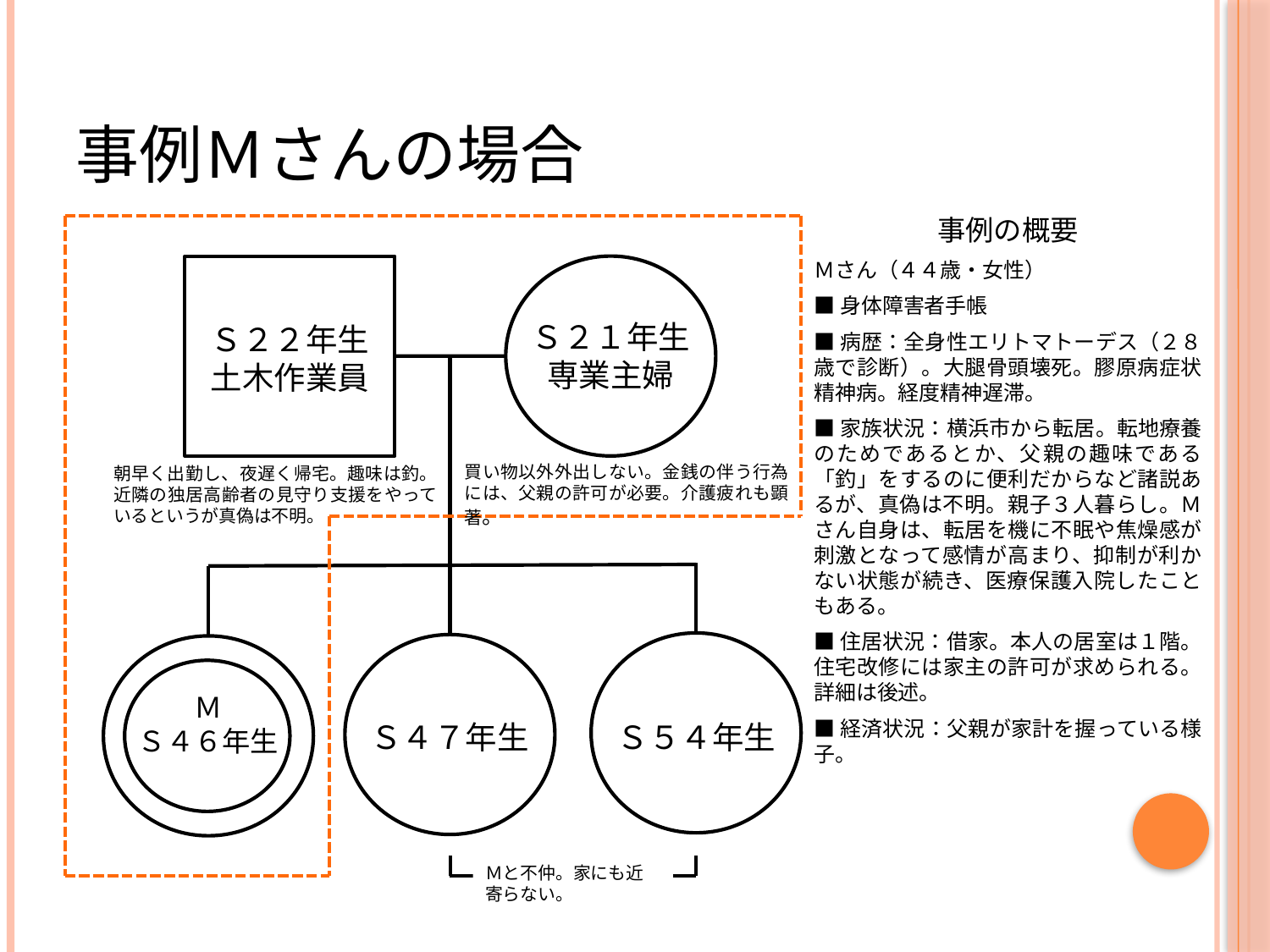

# 事例Ｍさんの場合
事例の概要
Ｍさん（４４歳・女性）
■身体障害者手帳
■病歴：全身性エリトマトーデス（２８歳で診断）。大腿骨頭壊死。膠原病症状精神病。経度精神遅滞。
■家族状況：横浜市から転居。転地療養のためであるとか、父親の趣味である「釣」をするのに便利だからなど諸説あるが、真偽は不明。親子３人暮らし。Ｍさん自身は、転居を機に不眠や焦燥感が刺激となって感情が高まり、抑制が利かない状態が続き、医療保護入院したこともある。
■住居状況：借家。本人の居室は１階。住宅改修には家主の許可が求められる。詳細は後述。
■経済状況：父親が家計を握っている様子。

Ｓ２１年生
専業主婦
Ｓ２２年生
土木作業員
買い物以外外出しない。金銭の伴う行為には、父親の許可が必要。介護疲れも顕著。
朝早く出勤し、夜遅く帰宅。趣味は釣。近隣の独居高齢者の見守り支援をやっているというが真偽は不明。

Ｍ
Ｓ４６年生
Ｓ４７年生
Ｓ５４年生
Ｍと不仲。家にも近寄らない。